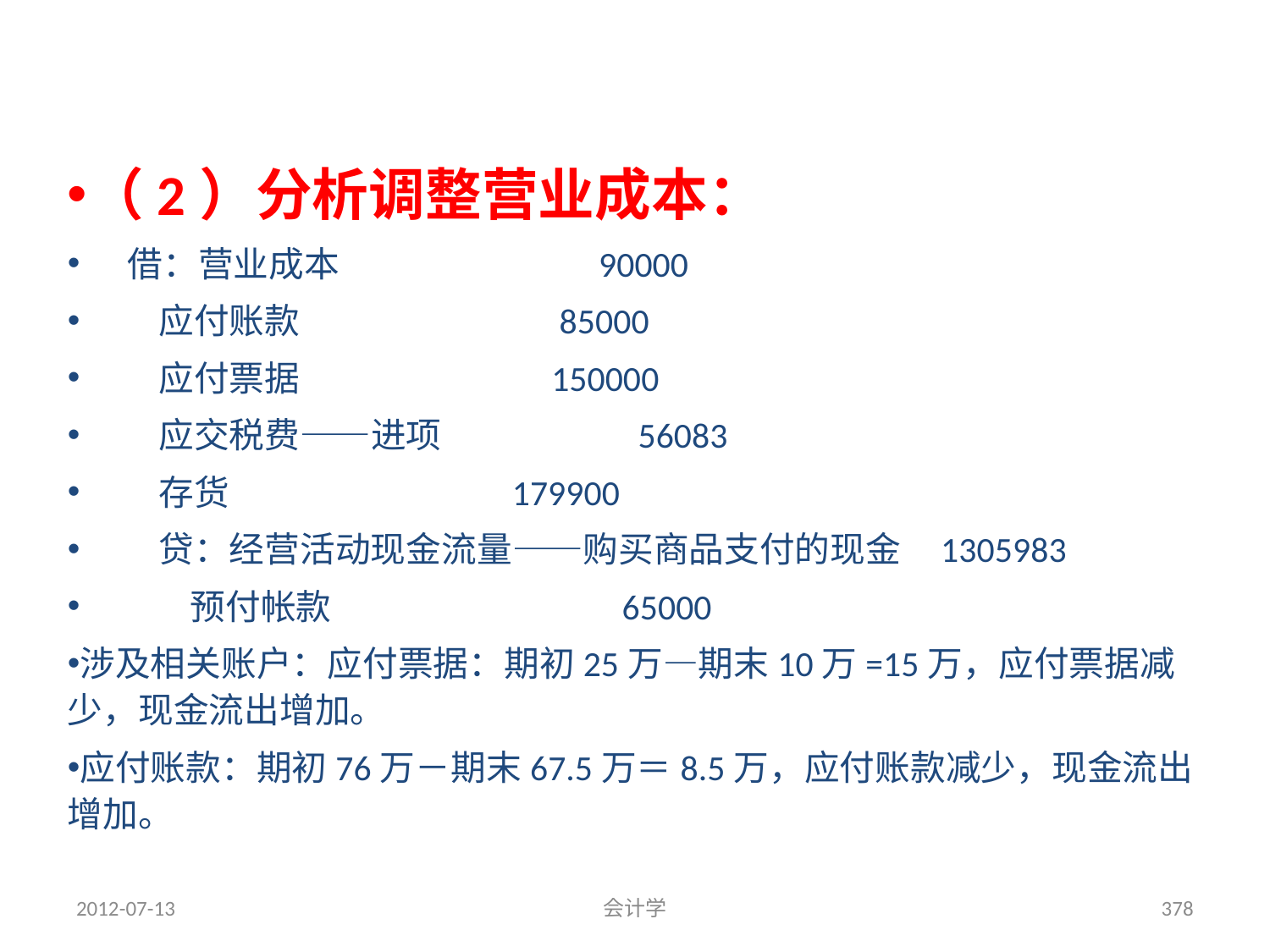

（2）分析调整营业成本：
     借：营业成本                                90000
         应付账款                                85000
         应付票据                               150000
         应交税费——进项                        56083
         存货                                   179900
         贷：经营活动现金流量——购买商品支付的现金    1305983
             预付帐款                                    65000
涉及相关账户：应付票据：期初25万—期末10万=15万，应付票据减少，现金流出增加。
应付账款：期初76万－期末67.5万＝8.5万，应付账款减少，现金流出增加。
2012-07-13
会计学
378